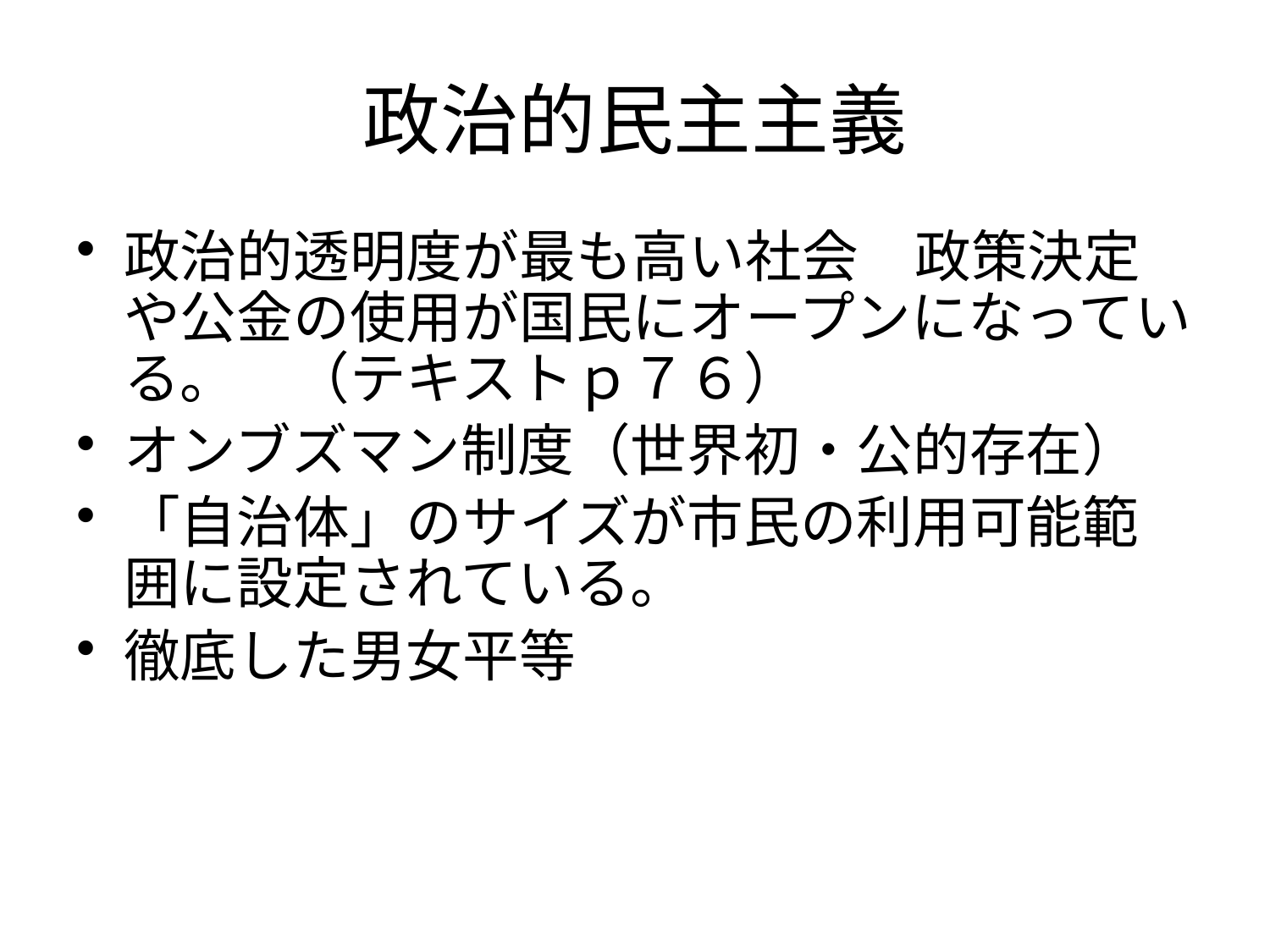

# 政治的民主主義
政治的透明度が最も高い社会　政策決定や公金の使用が国民にオープンになっている。　（テキストｐ７６）
オンブズマン制度（世界初・公的存在）
「自治体」のサイズが市民の利用可能範囲に設定されている。
徹底した男女平等